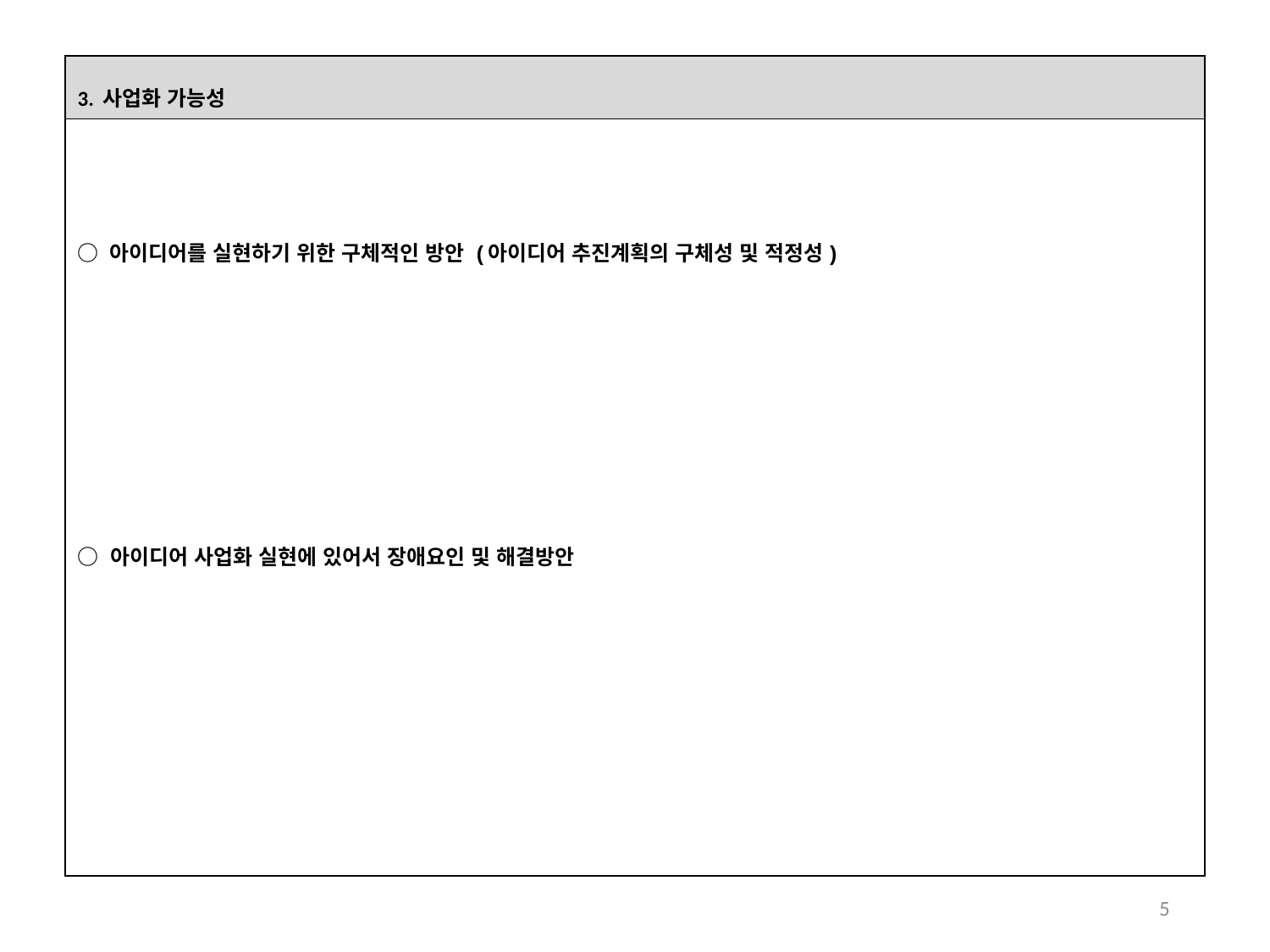

| 3. 사업화 가능성 |
| --- |
| ○ 아이디어를 실현하기 위한 구체적인 방안 (아이디어 추진계획의 구체성 및 적정성) ○ 아이디어 사업화 실현에 있어서 장애요인 및 해결방안 |
5